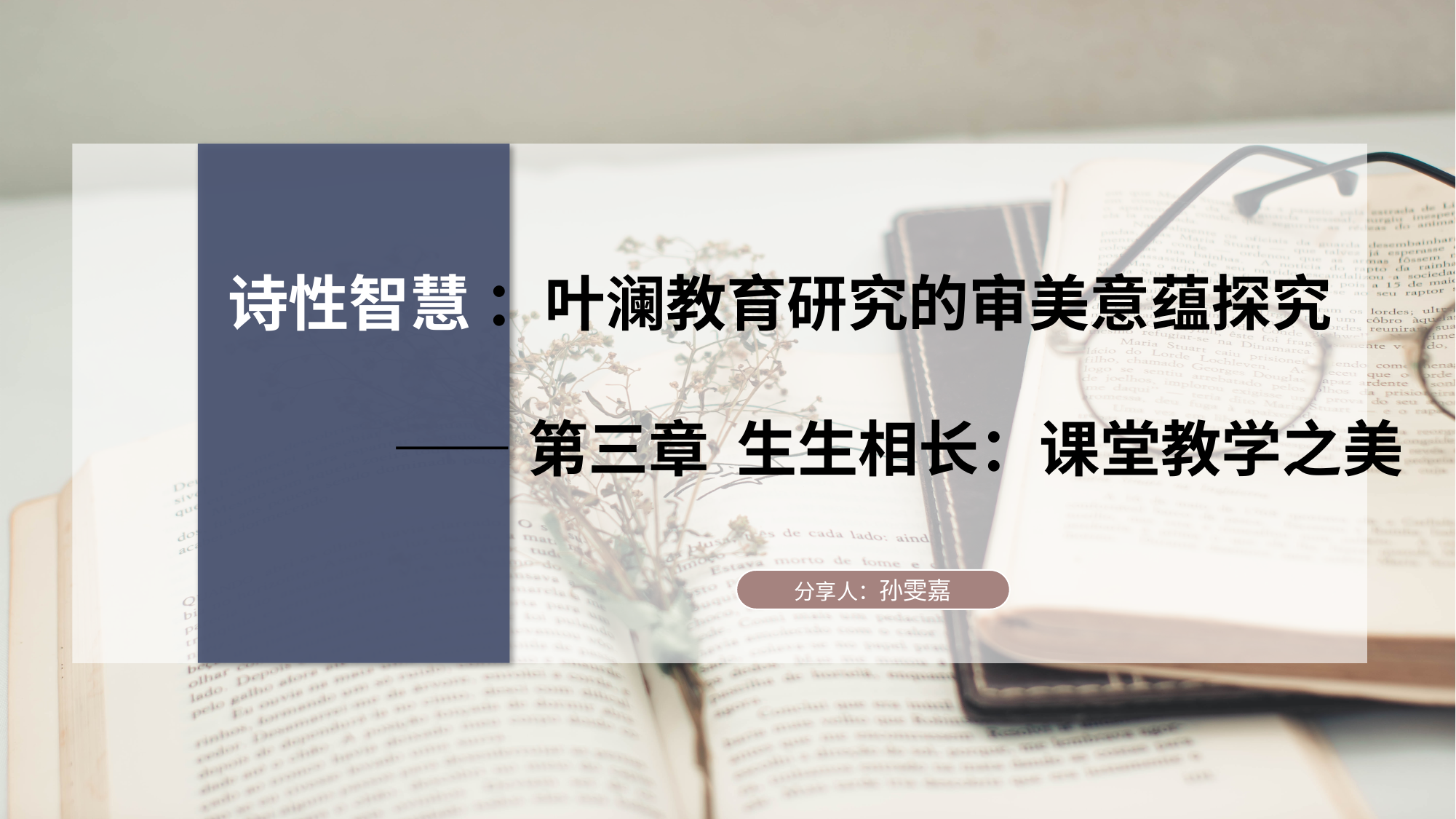

分享人：孙雯嘉
诗性智慧 ：叶澜教育研究的审美意蕴探究

 ——第三章  生生相长：课堂教学之美